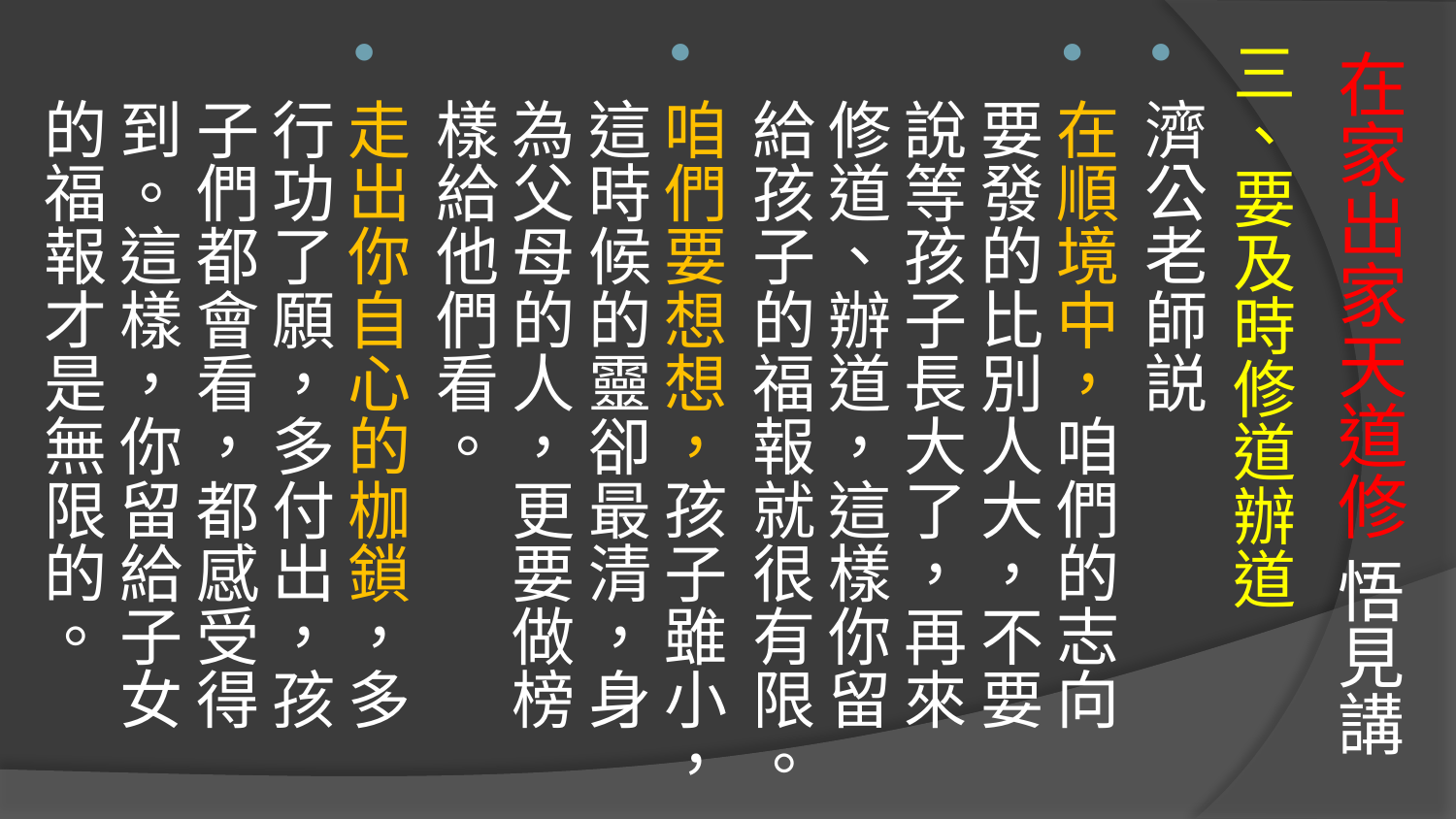

# 在家出家天道修 悟見講
三、要及時修道辦道
濟公老師説
在順境中，咱們的志向要發的比別人大，不要說等孩子長大了，再來修道、辦道，這樣你留給孩子的福報就很有限。
咱們要想想，孩子雖小，這時候的靈卻最清，身為父母的人，更要做榜樣給他們看。
走出你自心的枷鎖，多行功了願，多付出，孩子們都會看，都感受得到。這樣，你留給子女的福報才是無限的。